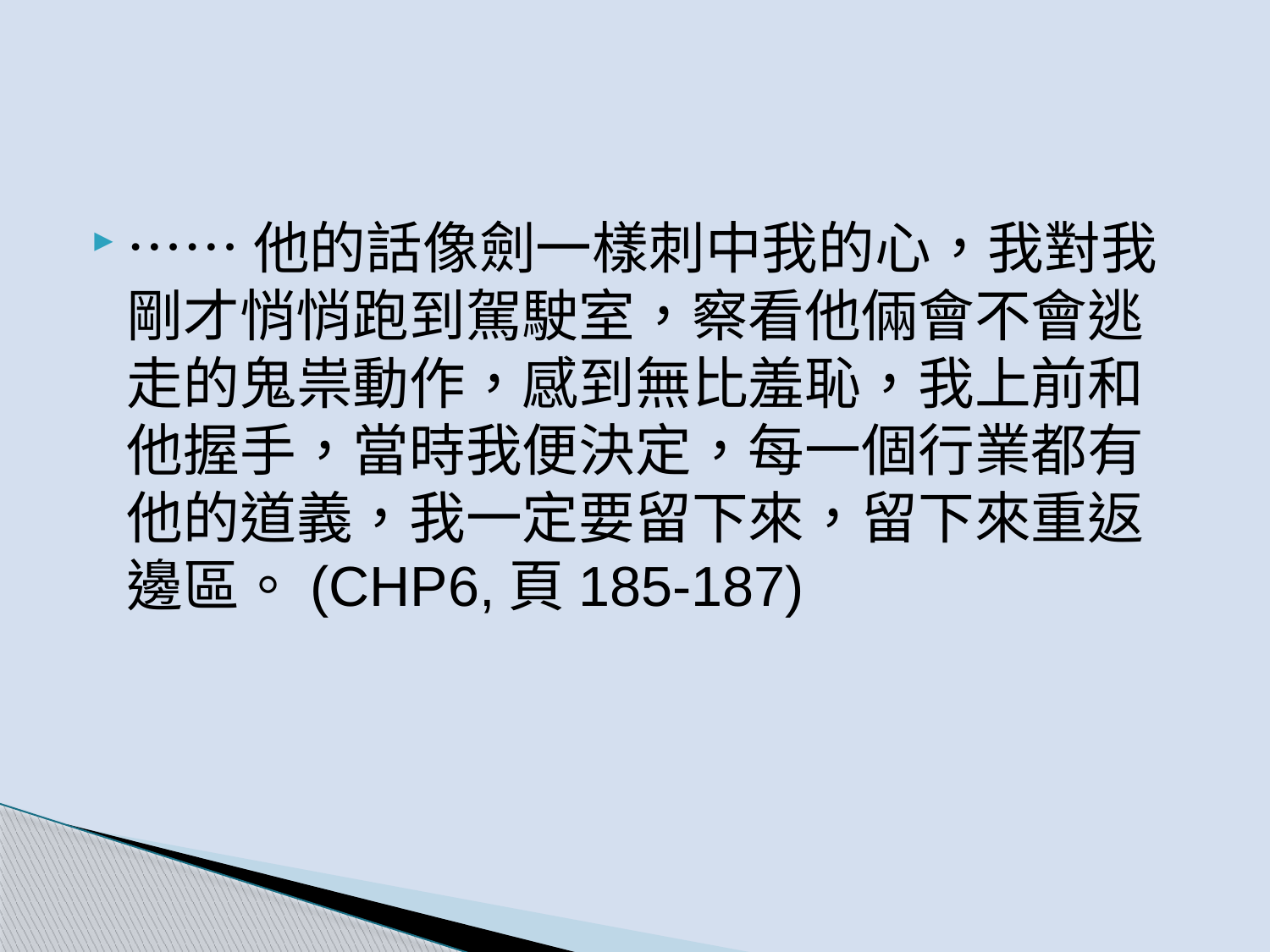

#
……他的話像劍一樣刺中我的心，我對我剛才悄悄跑到駕駛室，察看他倆會不會逃走的鬼祟動作，感到無比羞恥，我上前和他握手，當時我便決定，每一個行業都有他的道義，我一定要留下來，留下來重返邊區。(CHP6,頁185-187)